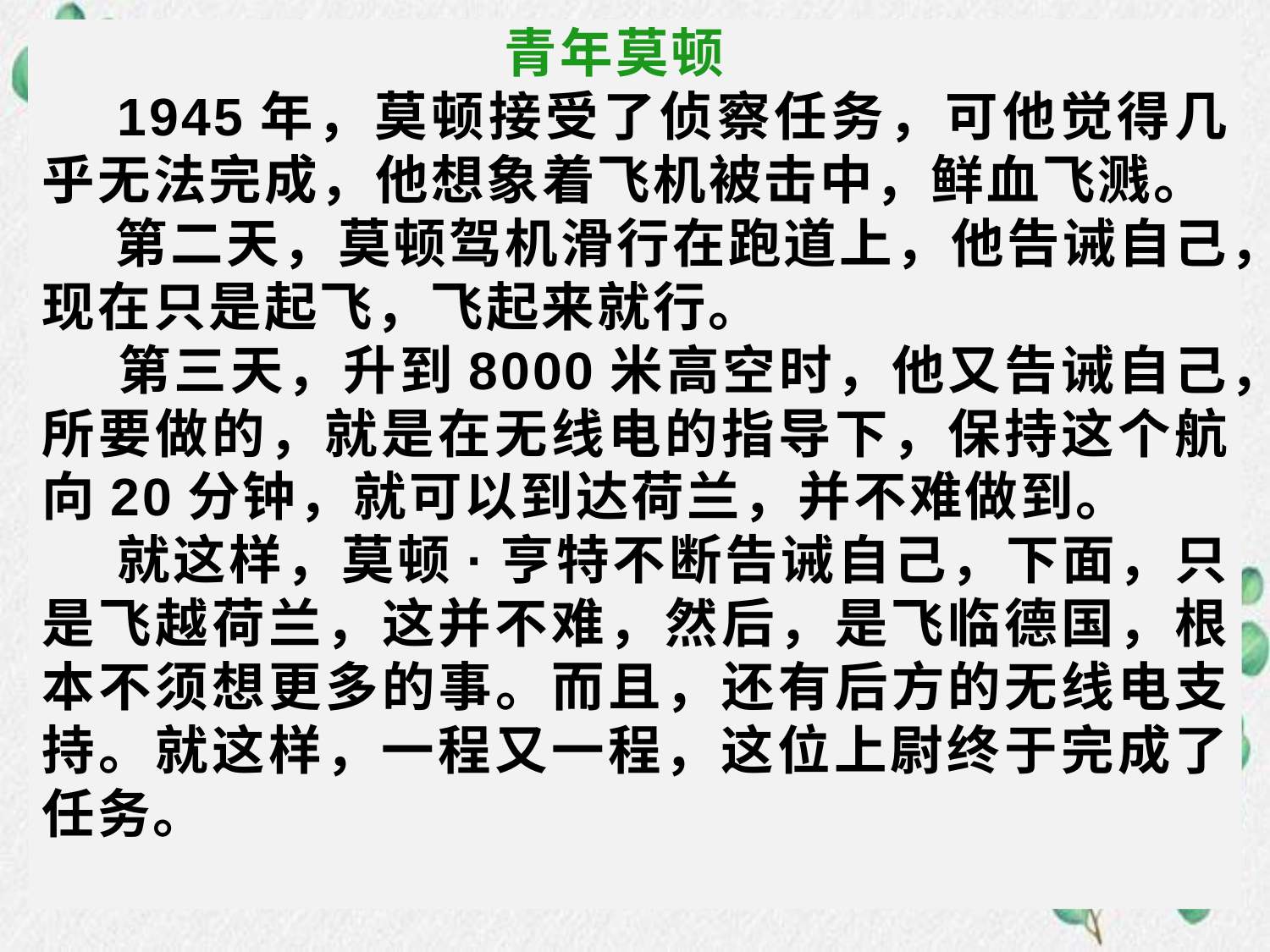

青年莫顿
    1945年，莫顿接受了侦察任务，可他觉得几乎无法完成，他想象着飞机被击中，鲜血飞溅。
    第二天，莫顿驾机滑行在跑道上，他告诫自己，现在只是起飞，飞起来就行。
    第三天，升到8000米高空时，他又告诫自己，所要做的，就是在无线电的指导下，保持这个航向20分钟，就可以到达荷兰，并不难做到。
    就这样，莫顿·亨特不断告诫自己，下面，只是飞越荷兰，这并不难，然后，是飞临德国，根本不须想更多的事。而且，还有后方的无线电支持。就这样，一程又一程，这位上尉终于完成了任务。
#